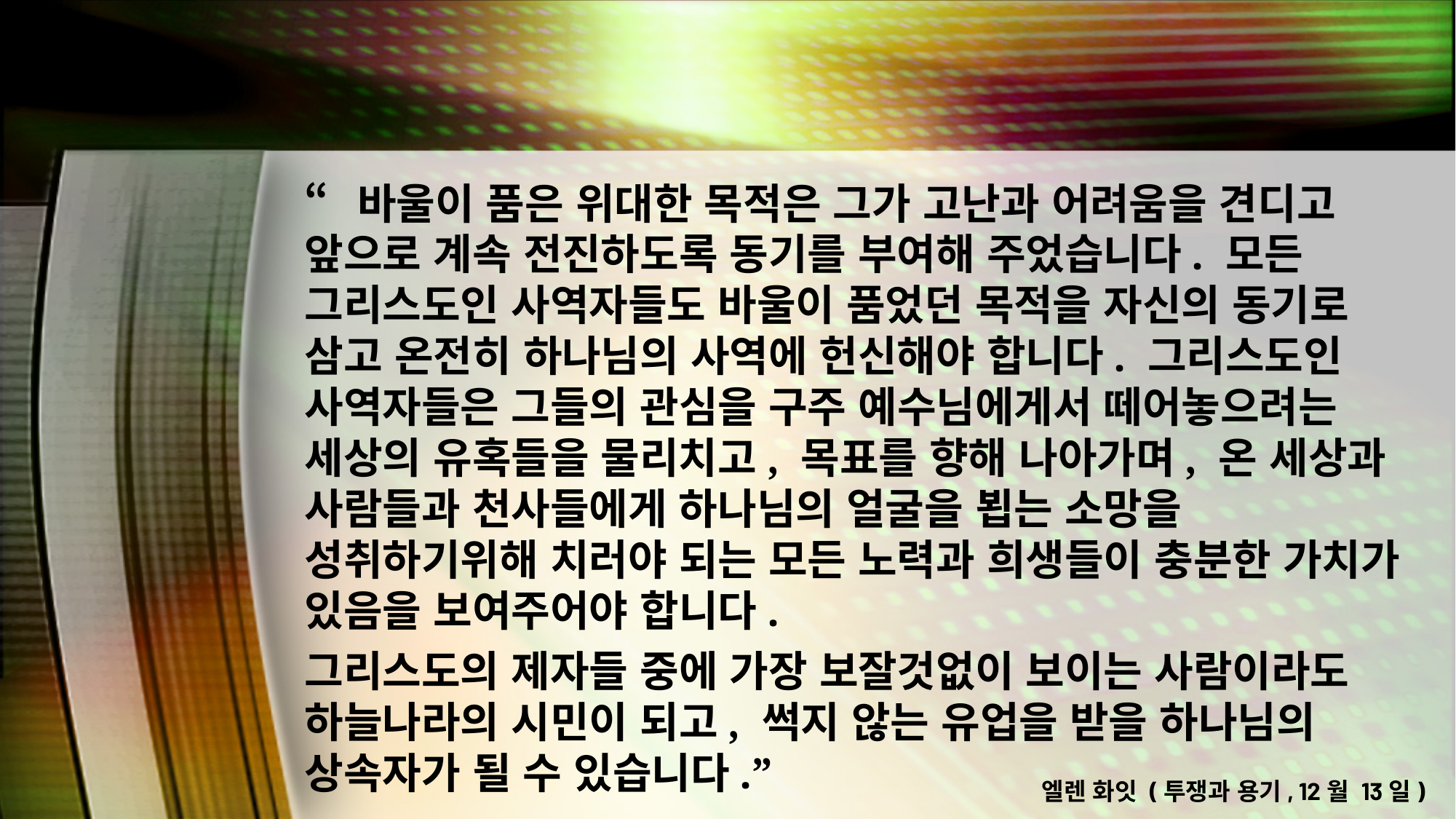

“바울이 품은 위대한 목적은 그가 고난과 어려움을 견디고 앞으로 계속 전진하도록 동기를 부여해 주었습니다. 모든 그리스도인 사역자들도 바울이 품었던 목적을 자신의 동기로 삼고 온전히 하나님의 사역에 헌신해야 합니다. 그리스도인 사역자들은 그들의 관심을 구주 예수님에게서 떼어놓으려는 세상의 유혹들을 물리치고, 목표를 향해 나아가며, 온 세상과 사람들과 천사들에게 하나님의 얼굴을 뵙는 소망을 성취하기위해 치러야 되는 모든 노력과 희생들이 충분한 가치가 있음을 보여주어야 합니다.
그리스도의 제자들 중에 가장 보잘것없이 보이는 사람이라도 하늘나라의 시민이 되고, 썩지 않는 유업을 받을 하나님의 상속자가 될 수 있습니다.”
엘렌 화잇 (투쟁과 용기, 12월 13일)